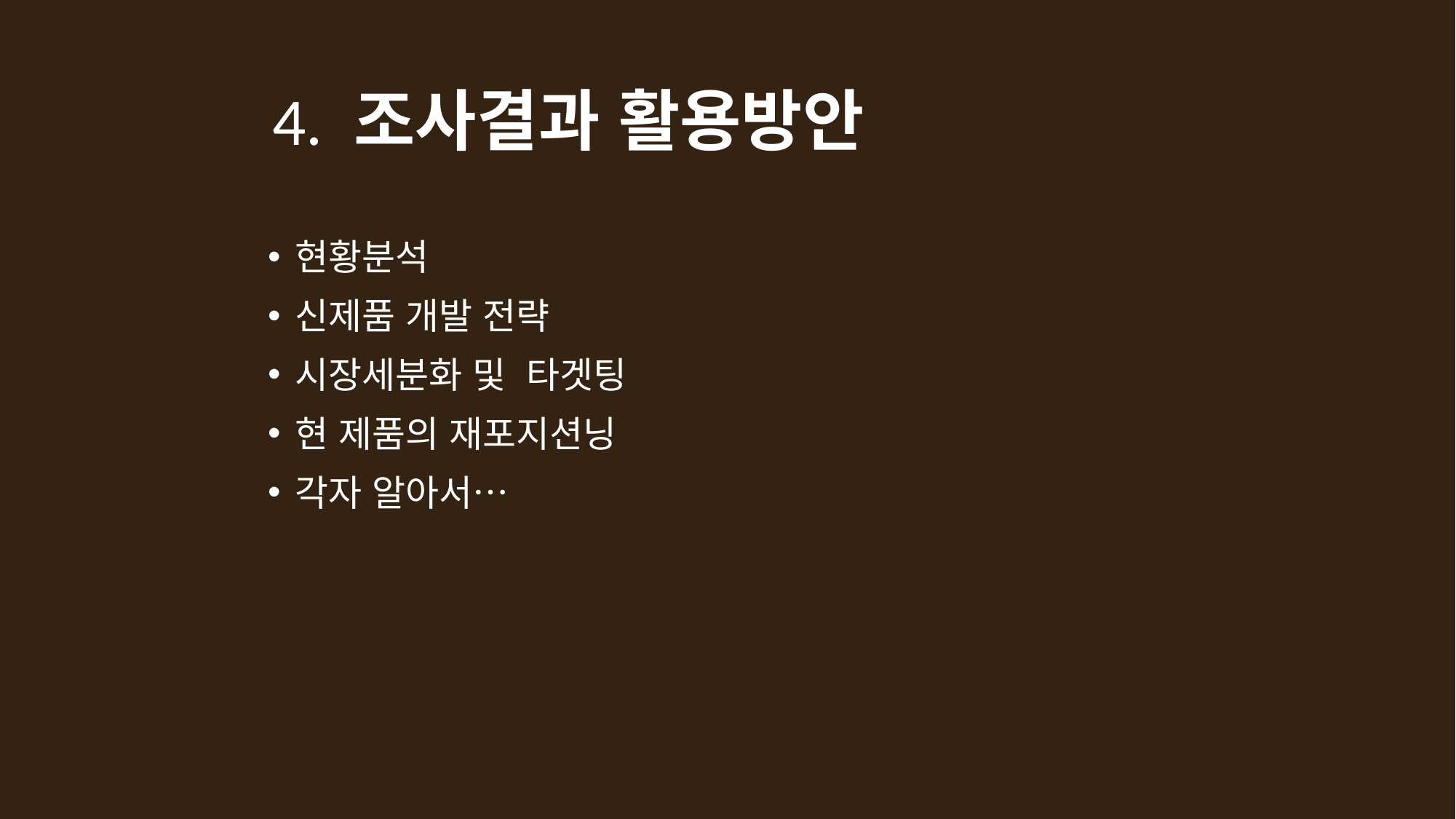

# 4. 조사결과 활용방안
현황분석
신제품 개발 전략
시장세분화 및  타겟팅
현 제품의 재포지션닝
각자 알아서…